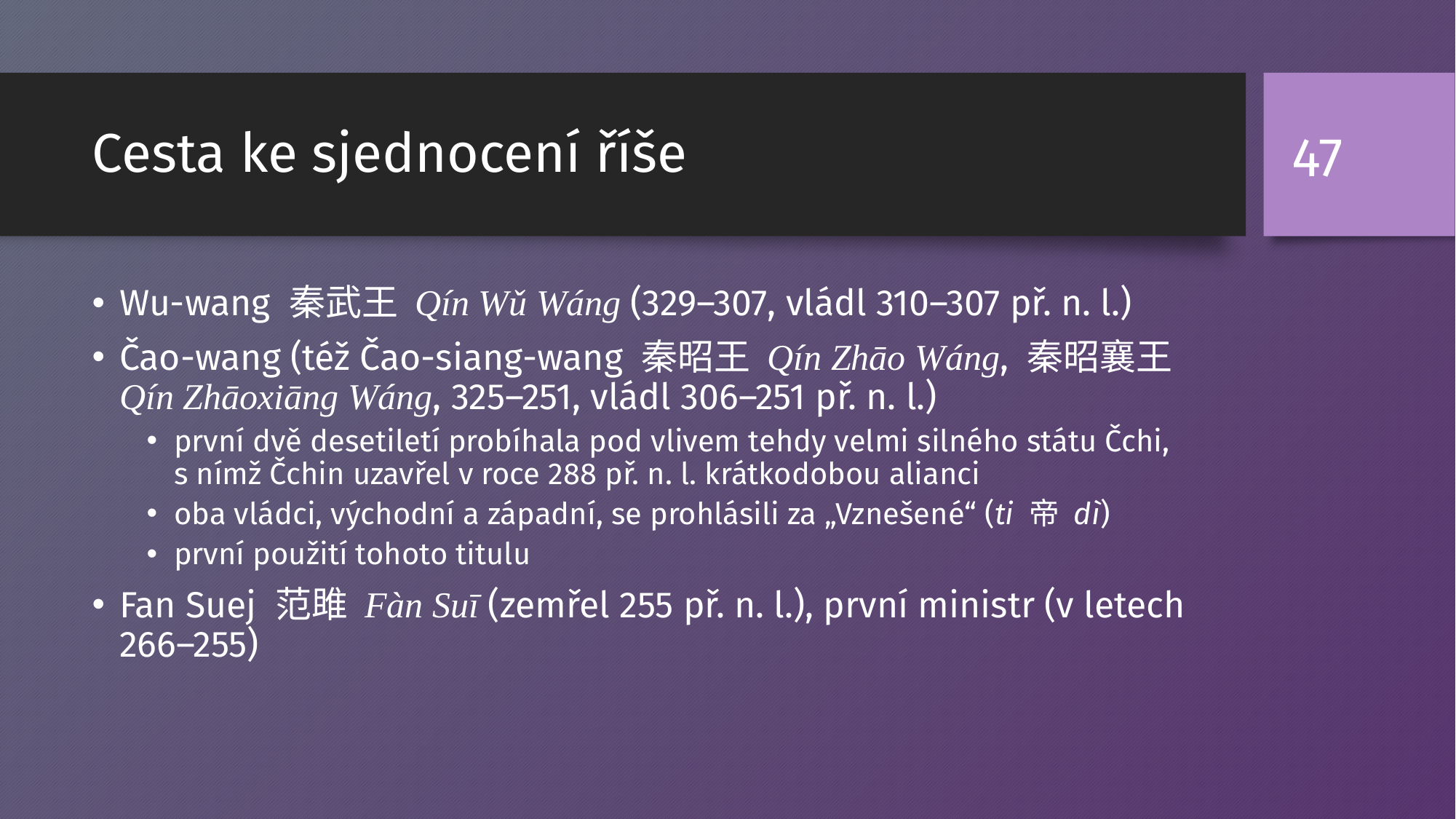

47
# Cesta ke sjednocení říše
Wu-wang 秦武王 Qín Wǔ Wáng (329–307, vládl 310–307 př. n. l.)
Čao-wang (též Čao-siang-wang 秦昭王 Qín Zhāo Wáng, 秦昭襄王 Qín Zhāoxiāng Wáng, 325–251, vládl 306–251 př. n. l.)
první dvě desetiletí probíhala pod vlivem tehdy velmi silného státu Čchi, s nímž Čchin uzavřel v roce 288 př. n. l. krátkodobou alianci
oba vládci, východní a západní, se prohlásili za „Vznešené“ (ti 帝 dì)
první použití tohoto titulu
Fan Suej 范雎 Fàn Suī (zemřel 255 př. n. l.), první ministr (v letech 266–255)